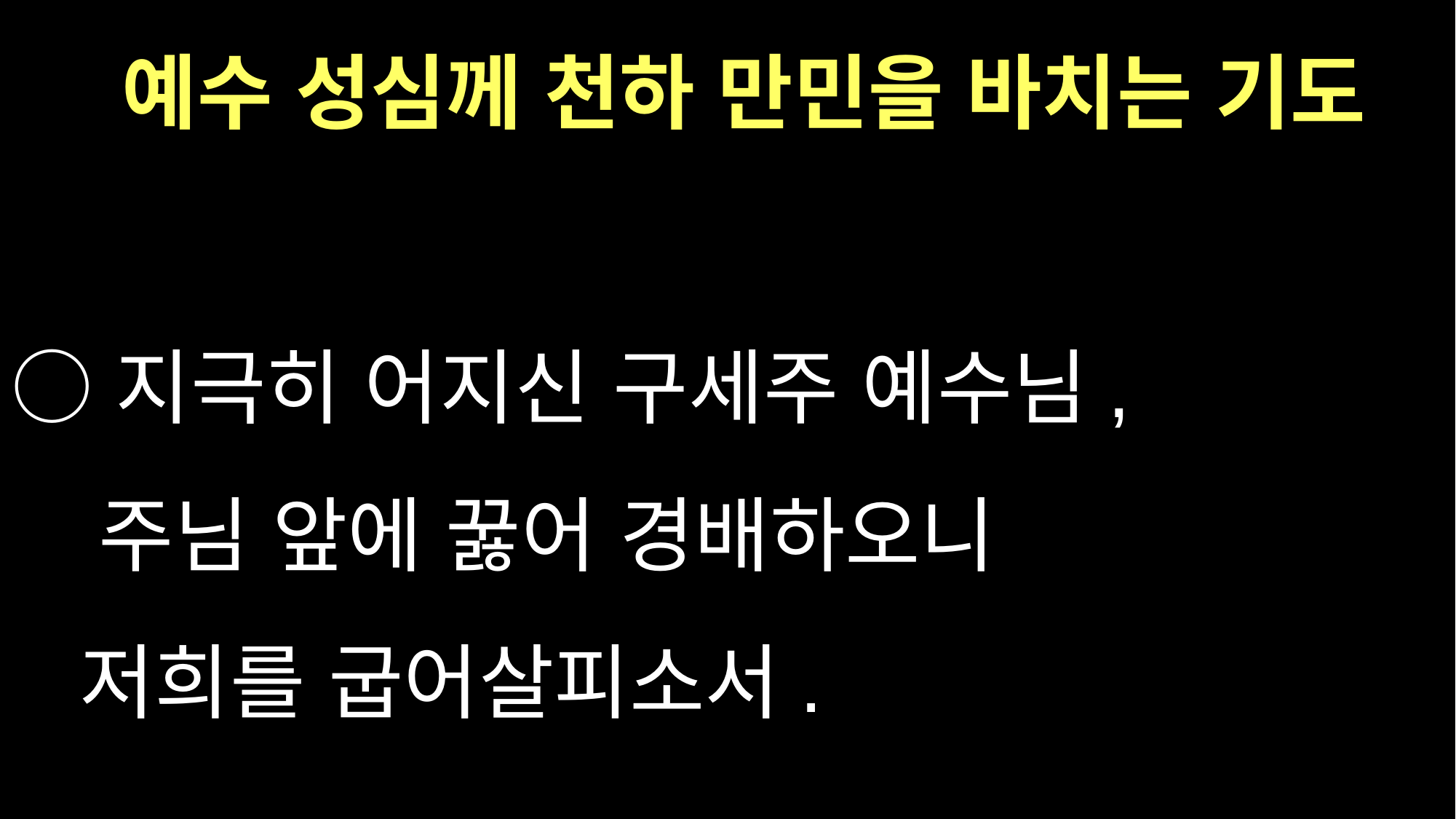

# 예수 성심께 천하 만민을 바치는 기도 ○ 지극히 어지신 구세주 예수님,    주님 앞에 꿇어 경배하오니    저희를 굽어살피소서.